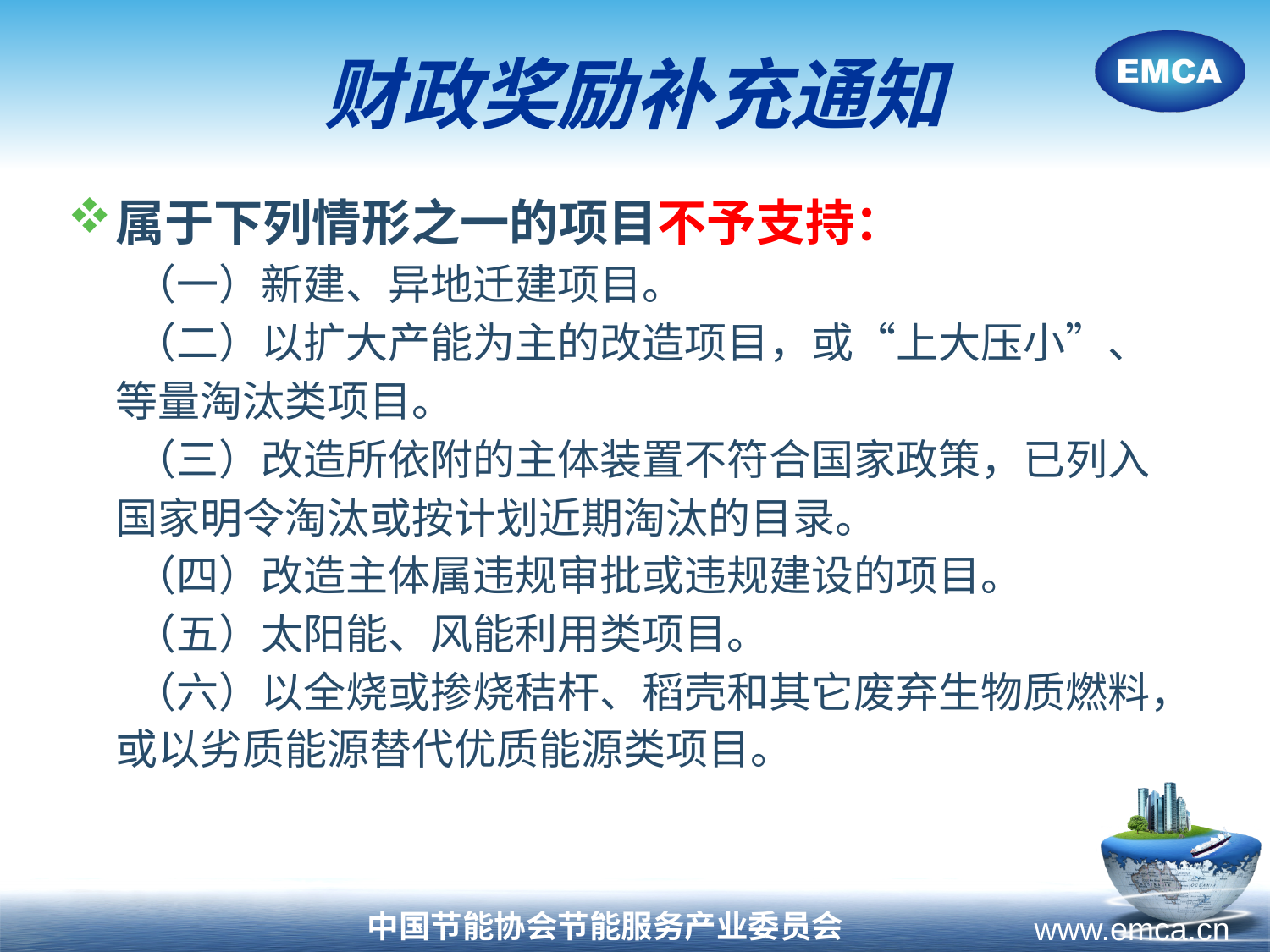

财政奖励补充通知
属于下列情形之一的项目不予支持：
  （一）新建、异地迁建项目。
  （二）以扩大产能为主的改造项目，或“上大压小”、等量淘汰类项目。
  （三）改造所依附的主体装置不符合国家政策，已列入国家明令淘汰或按计划近期淘汰的目录。
  （四）改造主体属违规审批或违规建设的项目。
  （五）太阳能、风能利用类项目。
  （六）以全烧或掺烧秸杆、稻壳和其它废弃生物质燃料，或以劣质能源替代优质能源类项目。